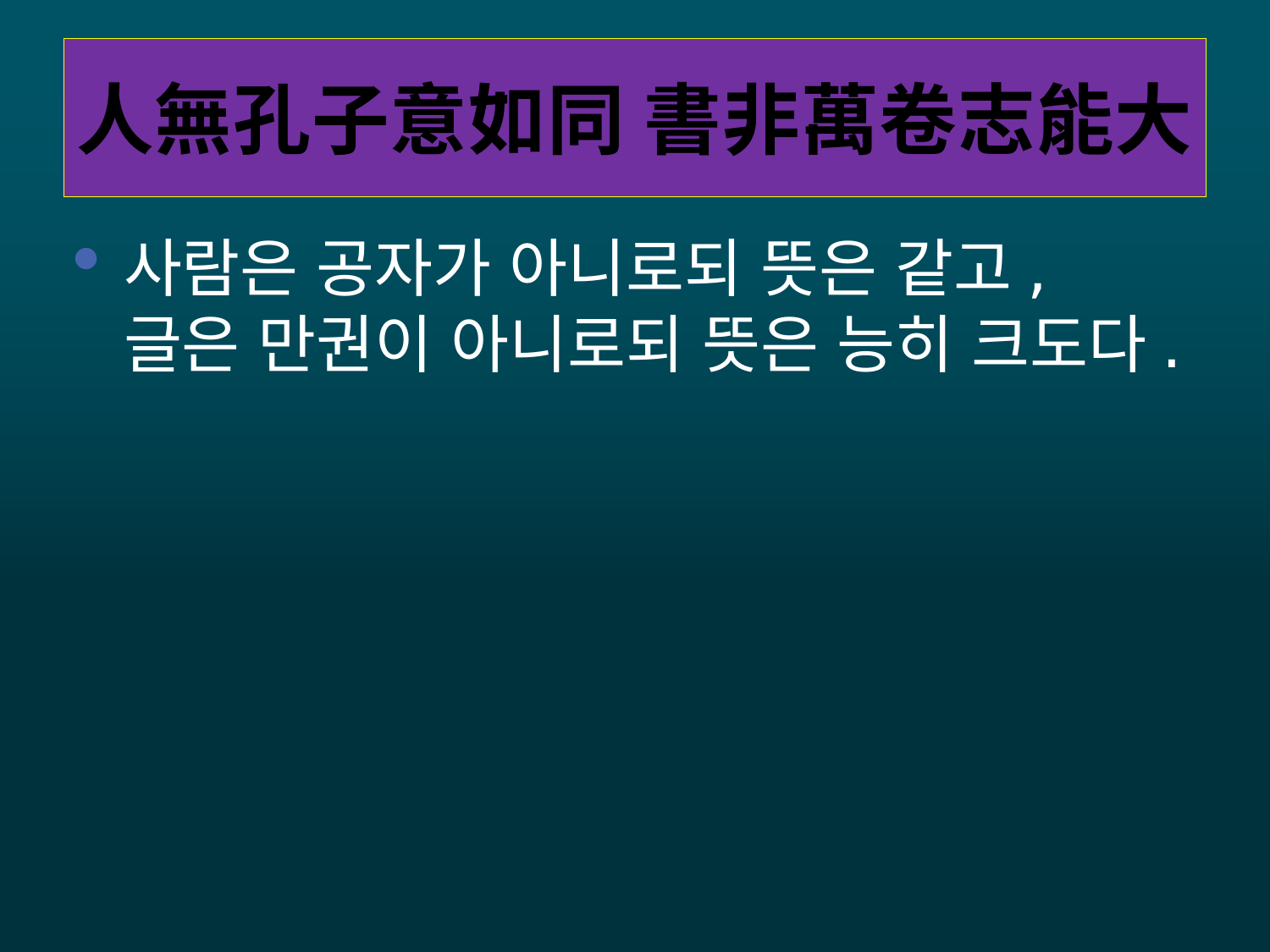

# 人無孔子意如同 書非萬卷志能大
사람은 공자가 아니로되 뜻은 같고, 글은 만권이 아니로되 뜻은 능히 크도다.